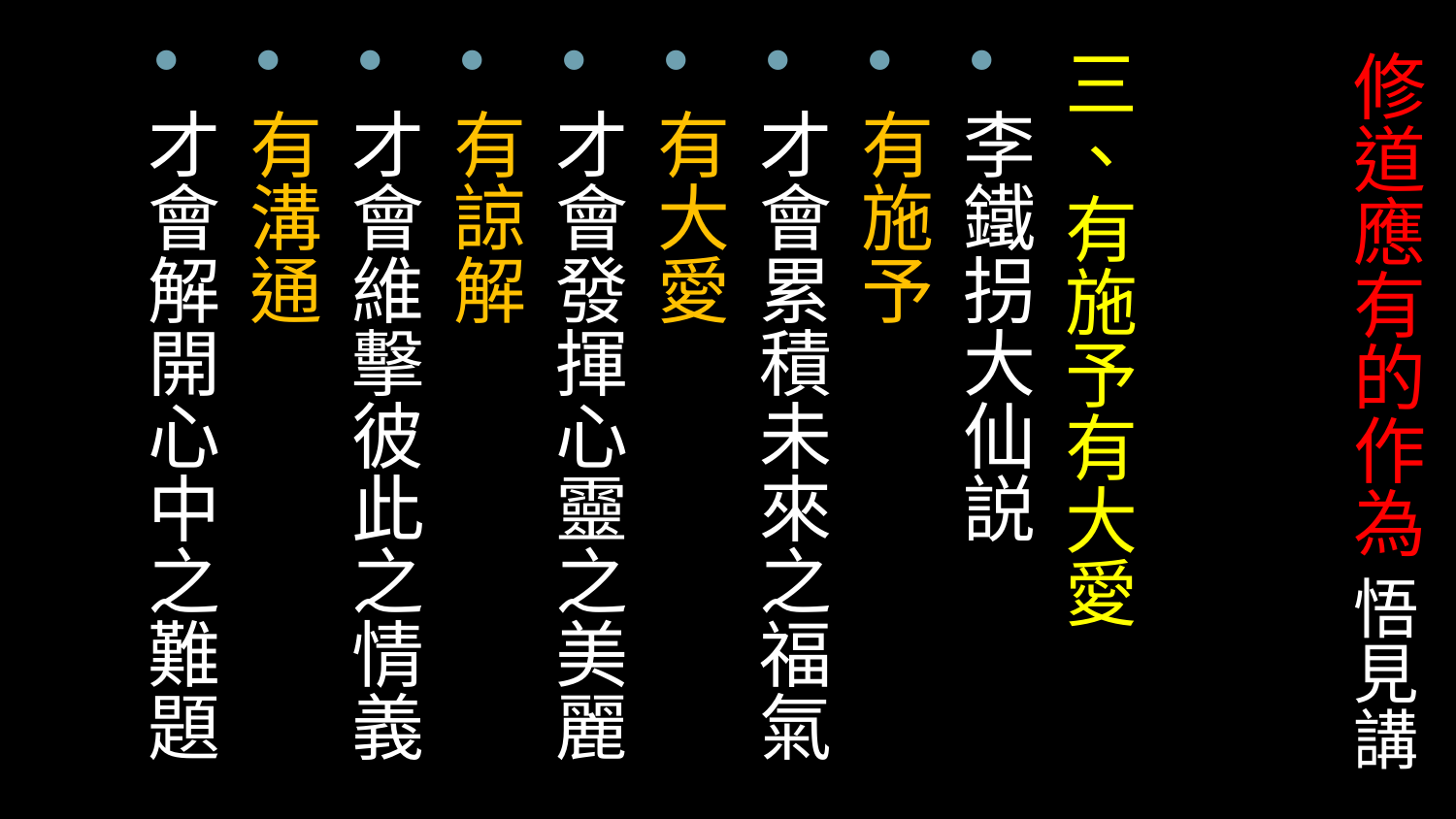

三、有施予有大愛
李鐵拐大仙説
有施予
才會累積未來之福氣
有大愛
才會發揮心靈之美麗
有諒解
才會維擊彼此之情義
有溝通
才會解開心中之難題

# 修道應有的作為 悟見講